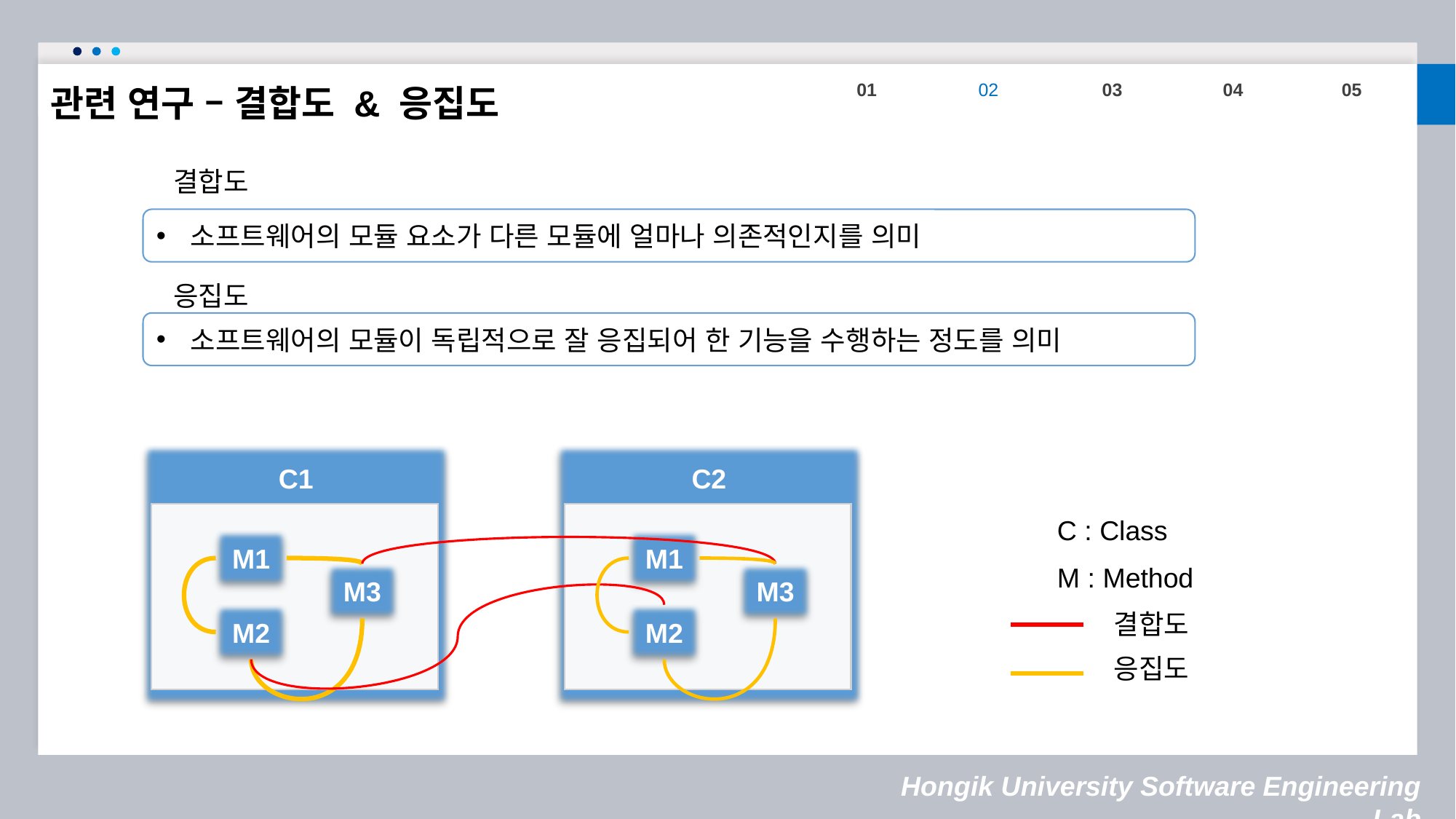

01
02
03
04
05
관련 연구 – 결합도 & 응집도
결합도
소프트웨어의 모듈 요소가 다른 모듈에 얼마나 의존적인지를 의미
응집도
소프트웨어의 모듈이 독립적으로 잘 응집되어 한 기능을 수행하는 정도를 의미

C1
C2

C : Class
M1
M1
M : Method
M3
M3
결합도
M2
M2
응집도
Hongik University Software Engineering Lab